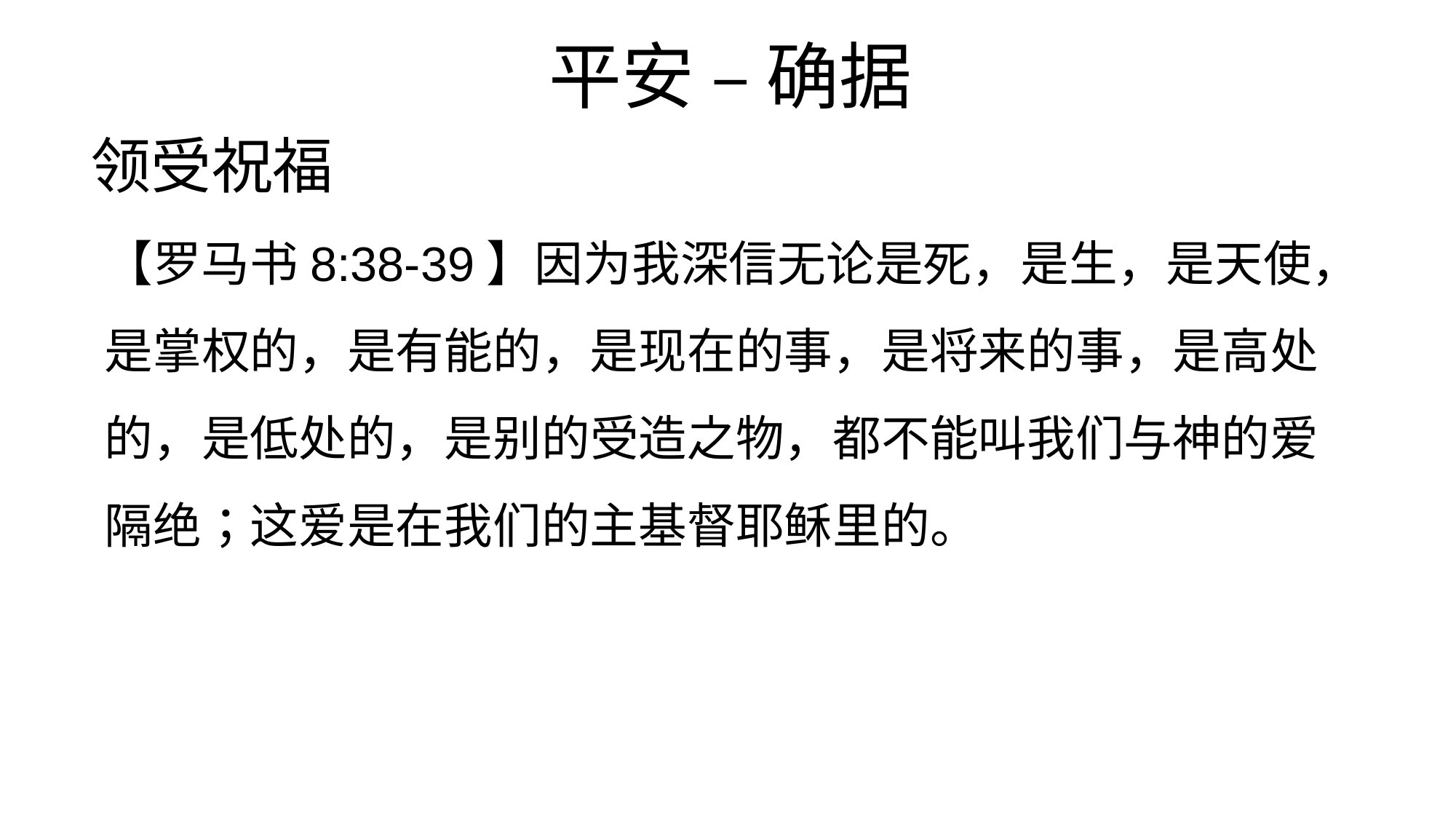

平安 – 确据
领受祝福
【罗马书8:38-39】因为我深信无论是死，是生，是天使，是掌权的，是有能的，是现在的事，是将来的事，是高处的，是低处的，是别的受造之物，都不能叫我们与神的爱隔绝；这爱是在我们的主基督耶稣里的。